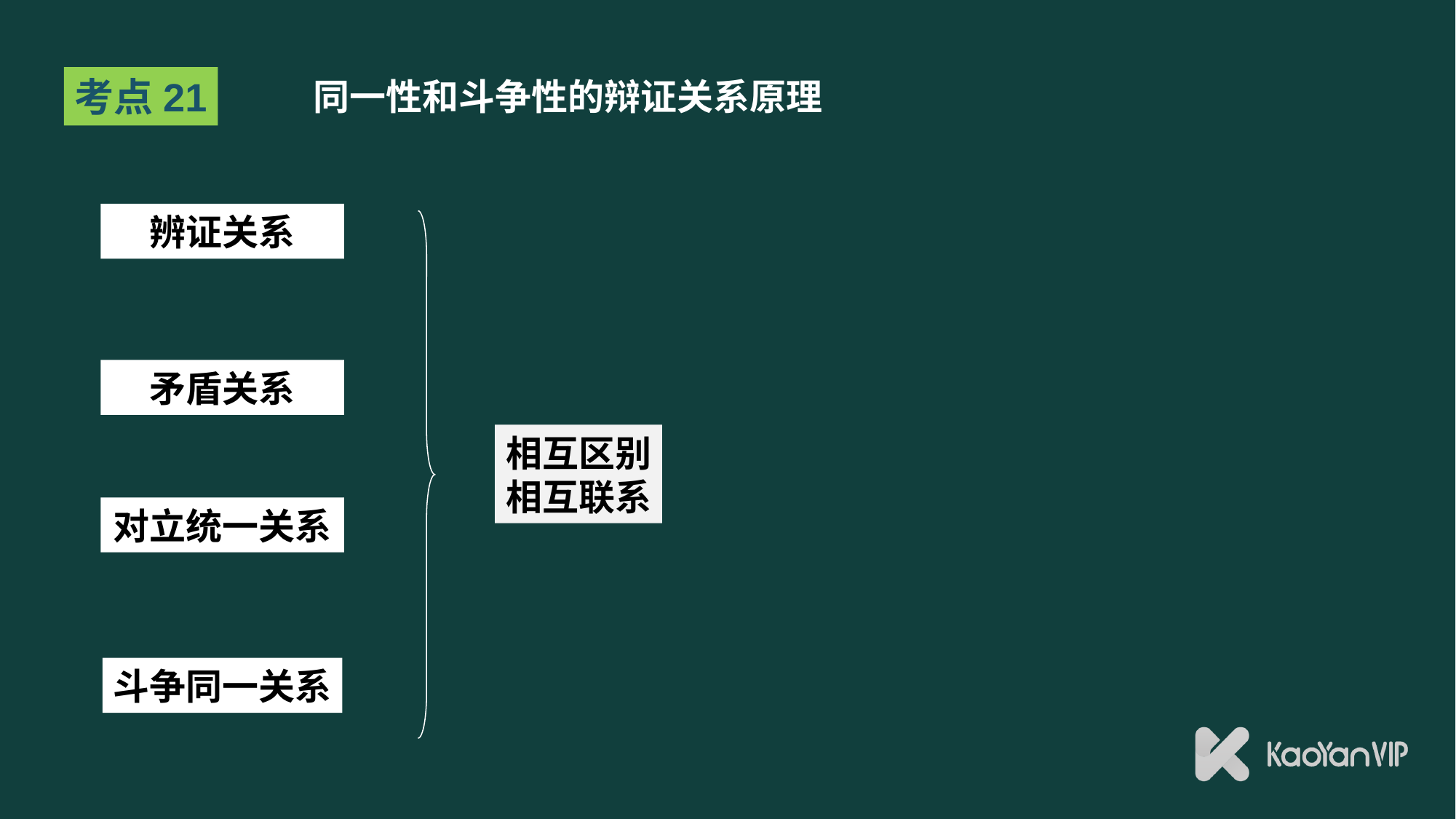

# 同一性和斗争性的辩证关系原理
考点21
辨证关系

矛盾关系
相互区别
相互联系
对立统一关系
斗争同一关系